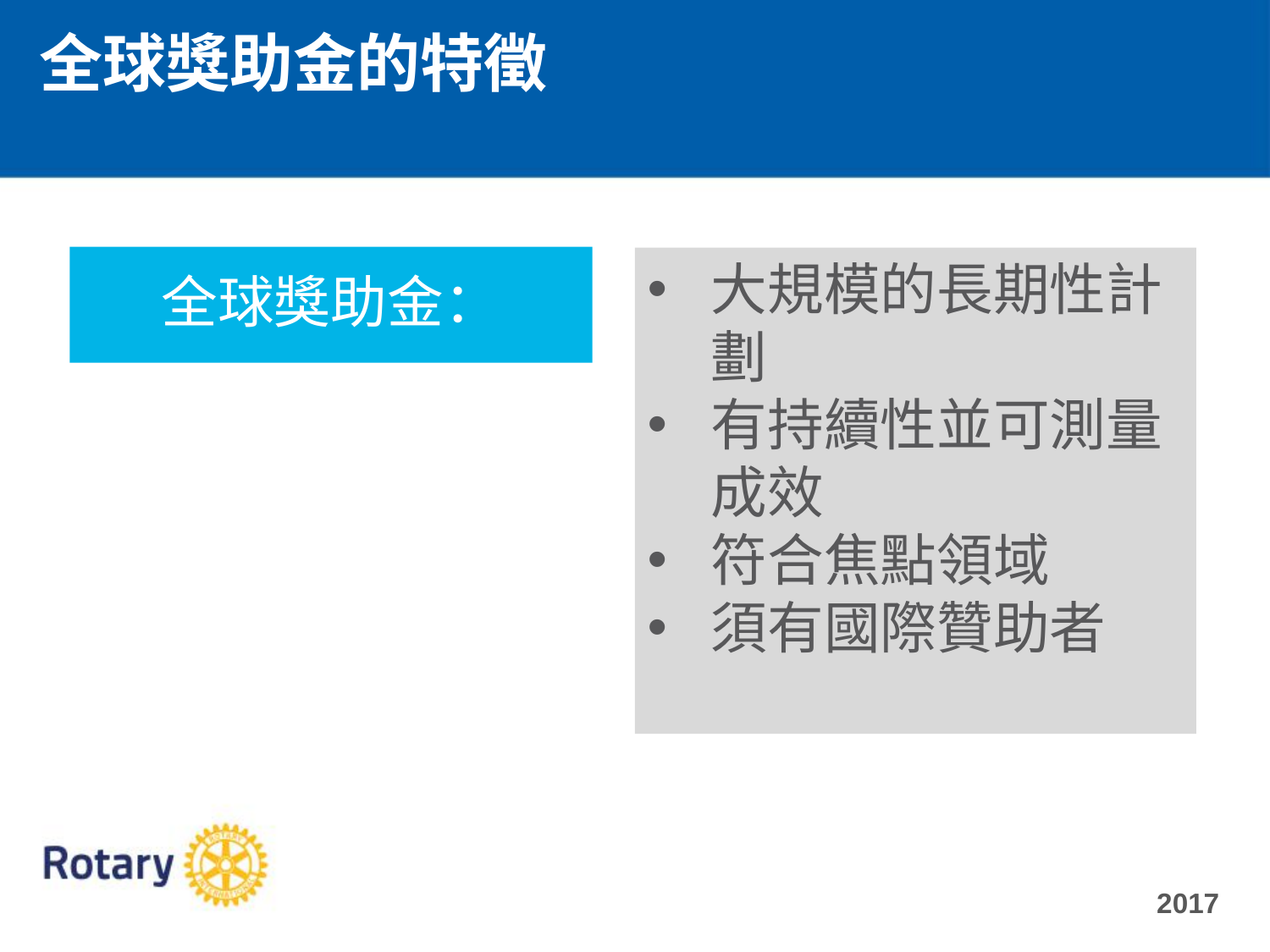

全球獎助金的特徵
全球獎助金：
大規模的長期性計劃
有持續性並可測量成效
符合焦點領域
須有國際贊助者